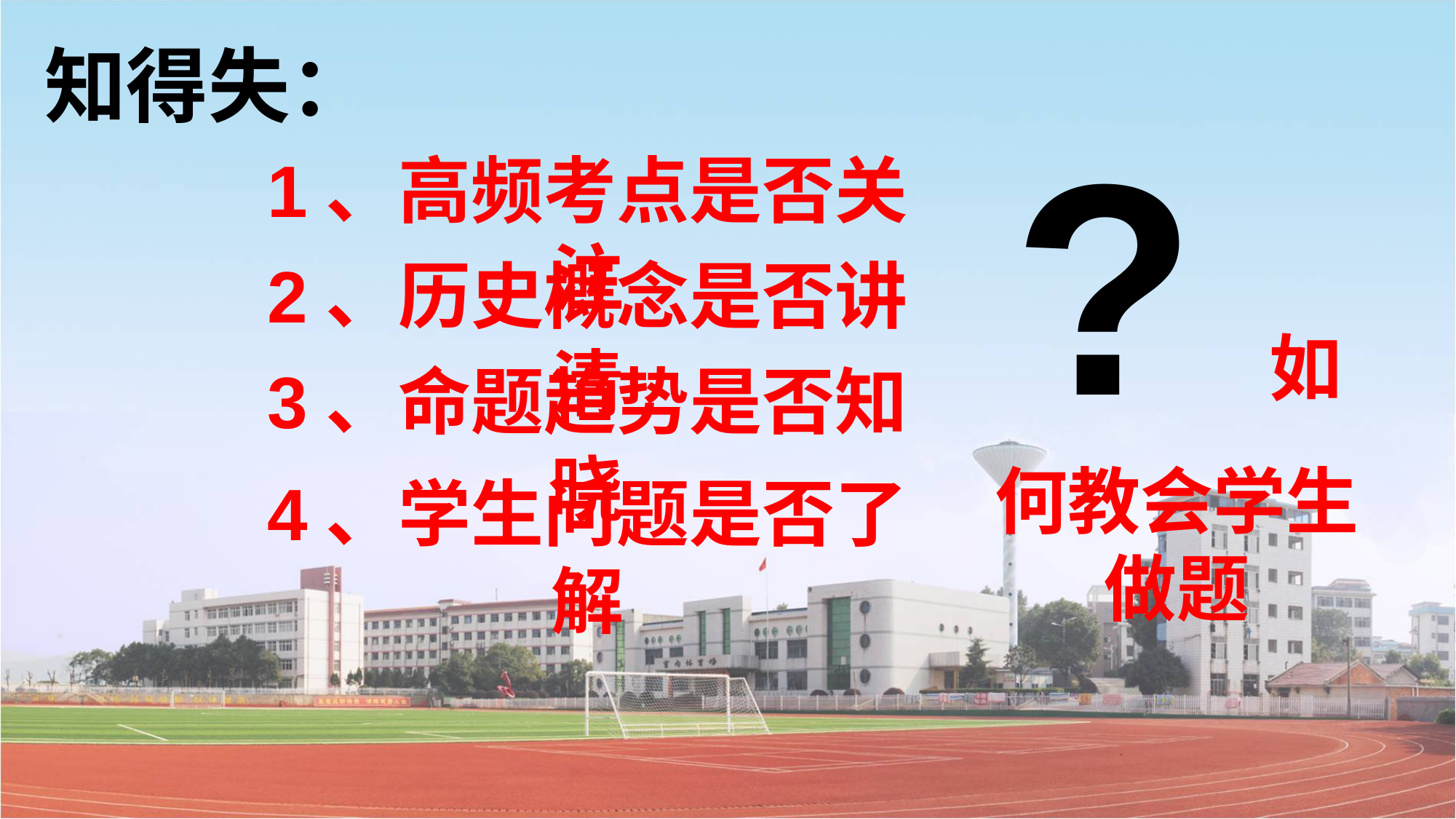

知得失：
?如何教会学生做题
1、高频考点是否关注
2、历史概念是否讲清
3、命题趋势是否知晓
4、学生问题是否了解